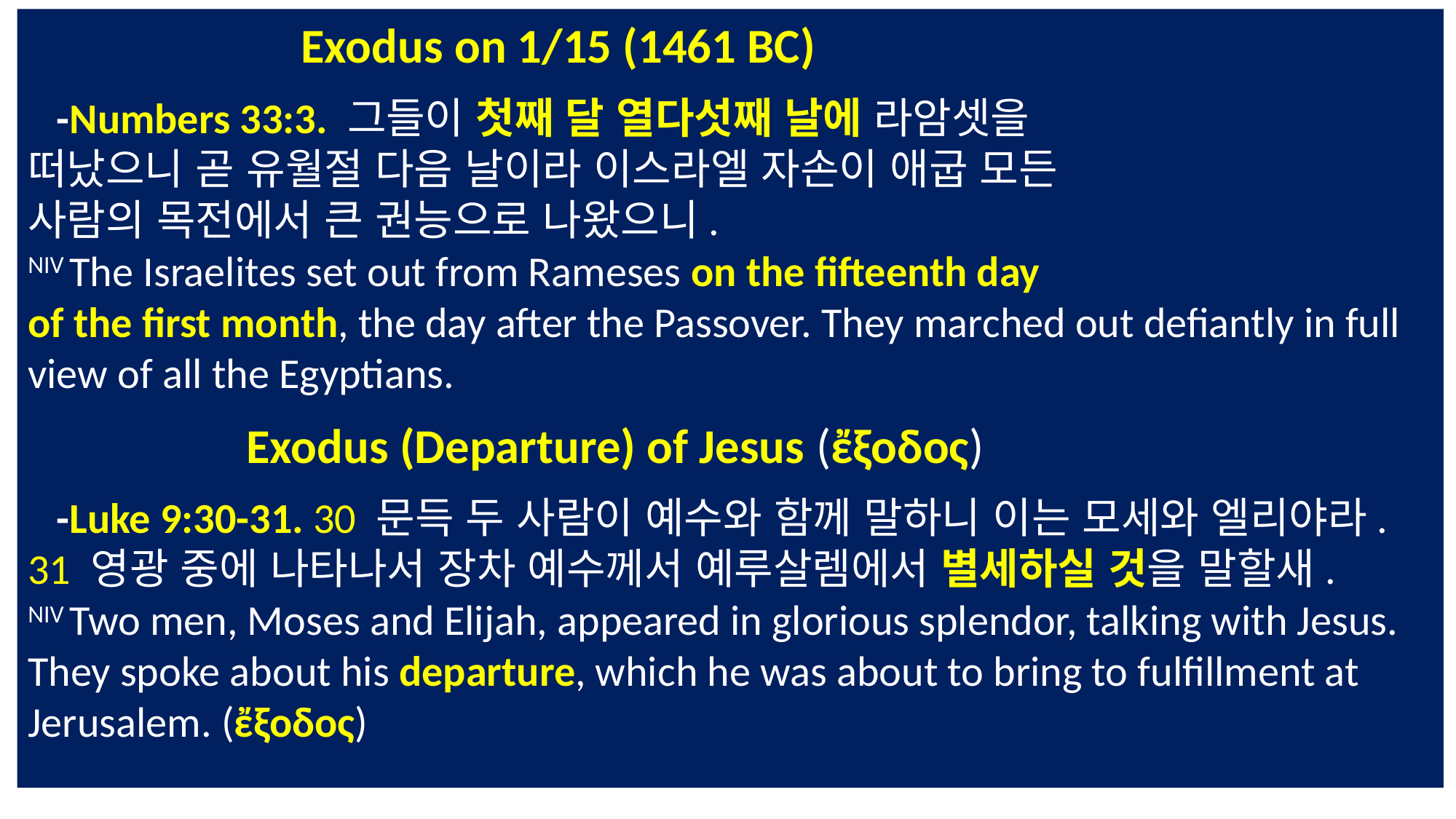

Exodus on 1/15 (1461 BC)

   -Numbers 33:3. 그들이 첫째 달 열다섯째 날에 라암셋을
떠났으니 곧 유월절 다음 날이라 이스라엘 자손이 애굽 모든
사람의 목전에서 큰 권능으로 나왔으니.
NIV The Israelites set out from Rameses on the fifteenth day
of the first month, the day after the Passover. They marched out defiantly in full view of all the Egyptians.

                    Exodus (Departure) of Jesus (ἔξοδος)

   -Luke 9:30-31. 30 문득 두 사람이 예수와 함께 말하니 이는 모세와 엘리야라. 31 영광 중에 나타나서 장차 예수께서 예루살렘에서 별세하실 것을 말할새.
NIV Two men, Moses and Elijah, appeared in glorious splendor, talking with Jesus. They spoke about his departure, which he was about to bring to fulfillment at Jerusalem. (ἔξοδος)